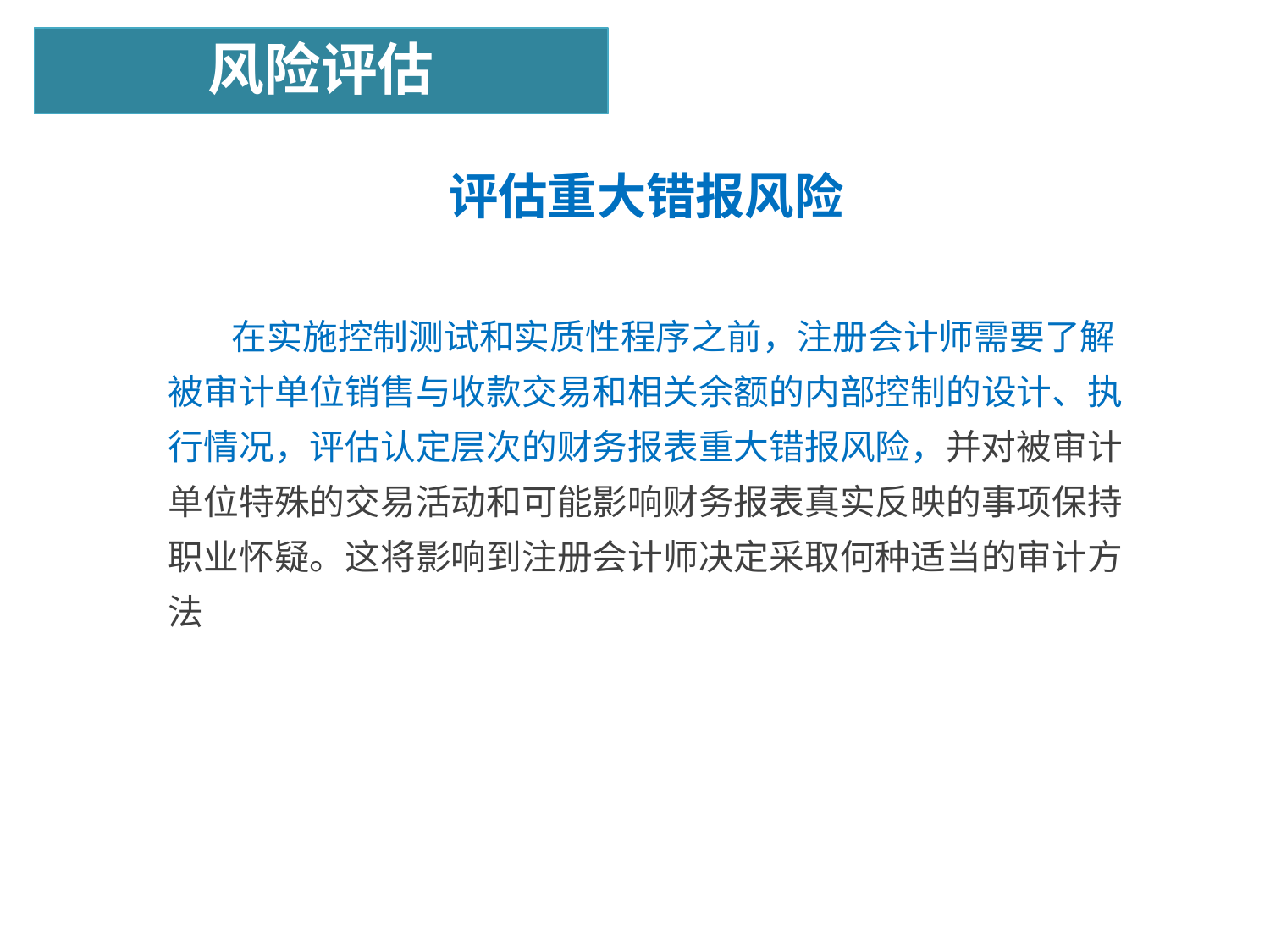

风险评估

评估重大错报风险
在实施控制测试和实质性程序之前，注册会计师需要了解被审计单位销售与收款交易和相关余额的内部控制的设计、执行情况，评估认定层次的财务报表重大错报风险，并对被审计单位特殊的交易活动和可能影响财务报表真实反映的事项保持职业怀疑。这将影响到注册会计师决定采取何种适当的审计方法